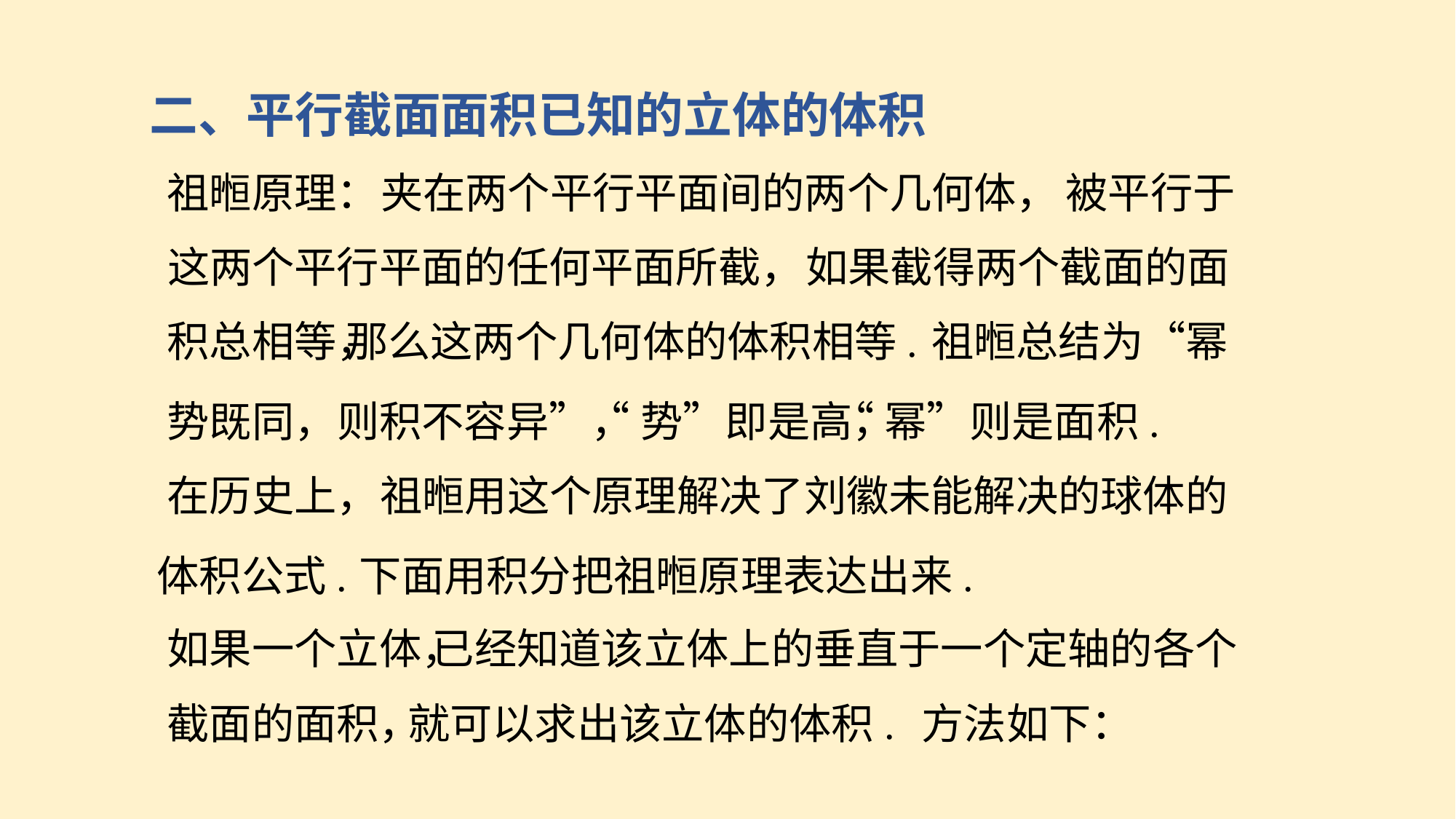

二、平行截面面积已知的立体的体积
祖暅原理：
夹在两个平行平面间的两个几何体，
被平行于
这两个平行平面的任何平面所截，
如果截得两个截面的面
积总相等，
那么这两个几何体的体积相等.
祖暅总结为“幂
势既同，
则积不容异”，
“势”即是高，
“幂”则是面积.
在历史上，
祖暅用这个原理解决了刘徽未能解决的球体的
体积公式.
下面用积分把祖暅原理表达出来.
如果一个立体，
已经知道该立体上的垂直于一个定轴的各个
 方法如下：
截面的面积，
就可以求出该立体的体积.